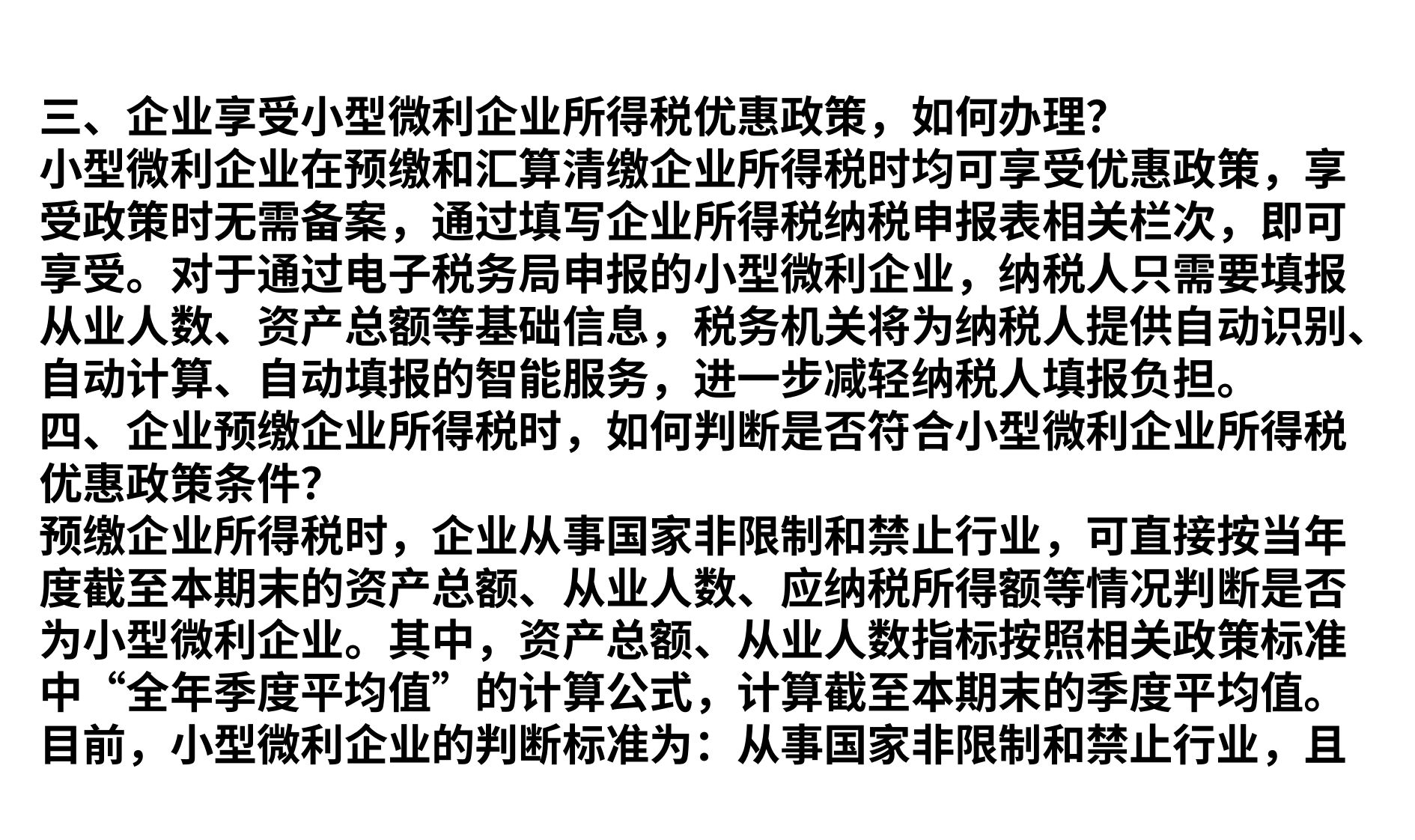

三、企业享受小型微利企业所得税优惠政策，如何办理？
小型微利企业在预缴和汇算清缴企业所得税时均可享受优惠政策，享受政策时无需备案，通过填写企业所得税纳税申报表相关栏次，即可享受。对于通过电子税务局申报的小型微利企业，纳税人只需要填报从业人数、资产总额等基础信息，税务机关将为纳税人提供自动识别、自动计算、自动填报的智能服务，进一步减轻纳税人填报负担。
四、企业预缴企业所得税时，如何判断是否符合小型微利企业所得税优惠政策条件？
预缴企业所得税时，企业从事国家非限制和禁止行业，可直接按当年度截至本期末的资产总额、从业人数、应纳税所得额等情况判断是否为小型微利企业。其中，资产总额、从业人数指标按照相关政策标准中“全年季度平均值”的计算公式，计算截至本期末的季度平均值。
目前，小型微利企业的判断标准为：从事国家非限制和禁止行业，且